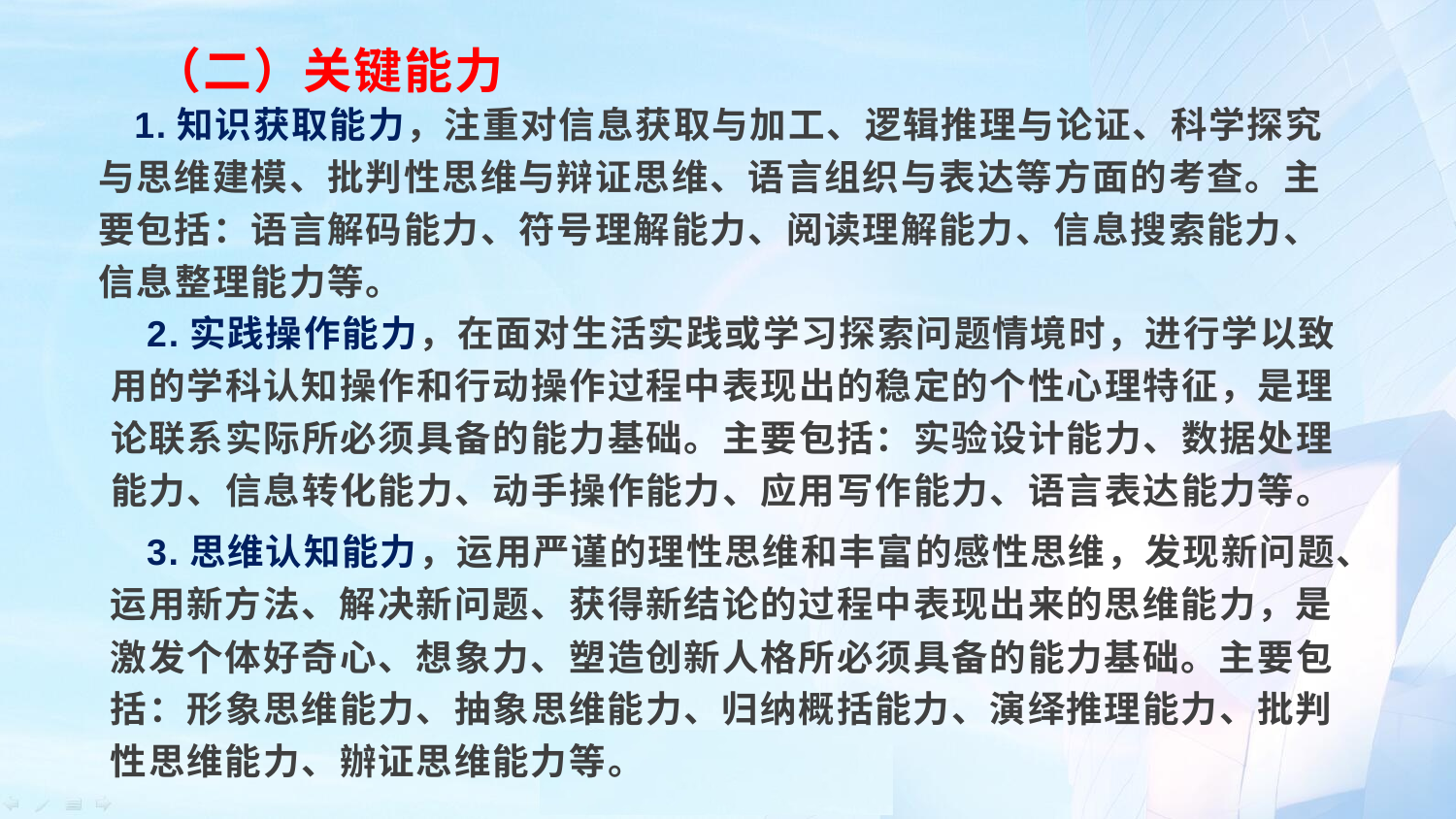

（二）关键能力

   1.知识获取能力，注重对信息获取与加工、逻辑推理与论证、科学探究与思维建模、批判性思维与辩证思维、语言组织与表达等方面的考查。主要包括：语言解码能力、符号理解能力、阅读理解能力、信息搜索能力、信息整理能力等。
   2.实践操作能力，在面对生活实践或学习探索问题情境时，进行学以致用的学科认知操作和行动操作过程中表现出的稳定的个性心理特征，是理论联系实际所必须具备的能力基础。主要包括：实验设计能力、数据处理能力、信息转化能力、动手操作能力、应用写作能力、语言表达能力等。
   3.思维认知能力，运用严谨的理性思维和丰富的感性思维，发现新问题、运用新方法、解决新问题、获得新结论的过程中表现出来的思维能力，是激发个体好奇心、想象力、塑造创新人格所必须具备的能力基础。主要包括：形象思维能力、抽象思维能力、归纳概括能力、演绎推理能力、批判性思维能力、辦证思维能力等。